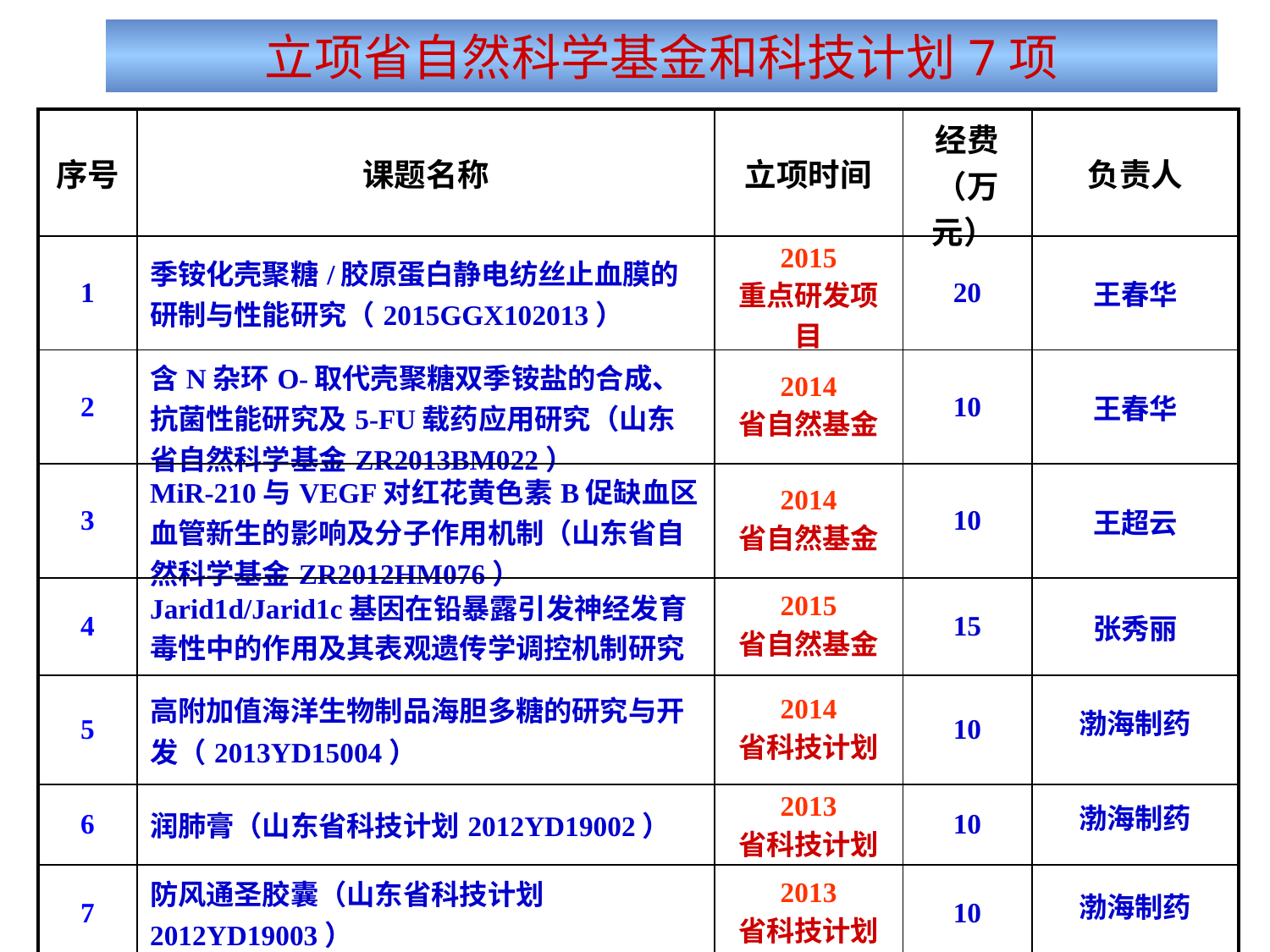

立项省自然科学基金和科技计划7项
| 序号 | 课题名称 | 立项时间 | 经费 （万元） | 负责人 |
| --- | --- | --- | --- | --- |
| 1 | 季铵化壳聚糖/胶原蛋白静电纺丝止血膜的研制与性能研究（2015GGX102013） | 2015 重点研发项目 | 20 | 王春华 |
| 2 | 含N杂环O-取代壳聚糖双季铵盐的合成、抗菌性能研究及5-FU载药应用研究（山东省自然科学基金ZR2013BM022） | 2014 省自然基金 | 10 | 王春华 |
| 3 | MiR-210与VEGF对红花黄色素B促缺血区血管新生的影响及分子作用机制（山东省自然科学基金ZR2012HM076） | 2014 省自然基金 | 10 | 王超云 |
| 4 | Jarid1d/Jarid1c基因在铅暴露引发神经发育毒性中的作用及其表观遗传学调控机制研究 | 2015 省自然基金 | 15 | 张秀丽 |
| 5 | 高附加值海洋生物制品海胆多糖的研究与开发（2013YD15004） | 2014 省科技计划 | 10 | 渤海制药 |
| 6 | 润肺膏（山东省科技计划2012YD19002） | 2013 省科技计划 | 10 | 渤海制药 |
| 7 | 防风通圣胶囊（山东省科技计划2012YD19003） | 2013 省科技计划 | 10 | 渤海制药 |